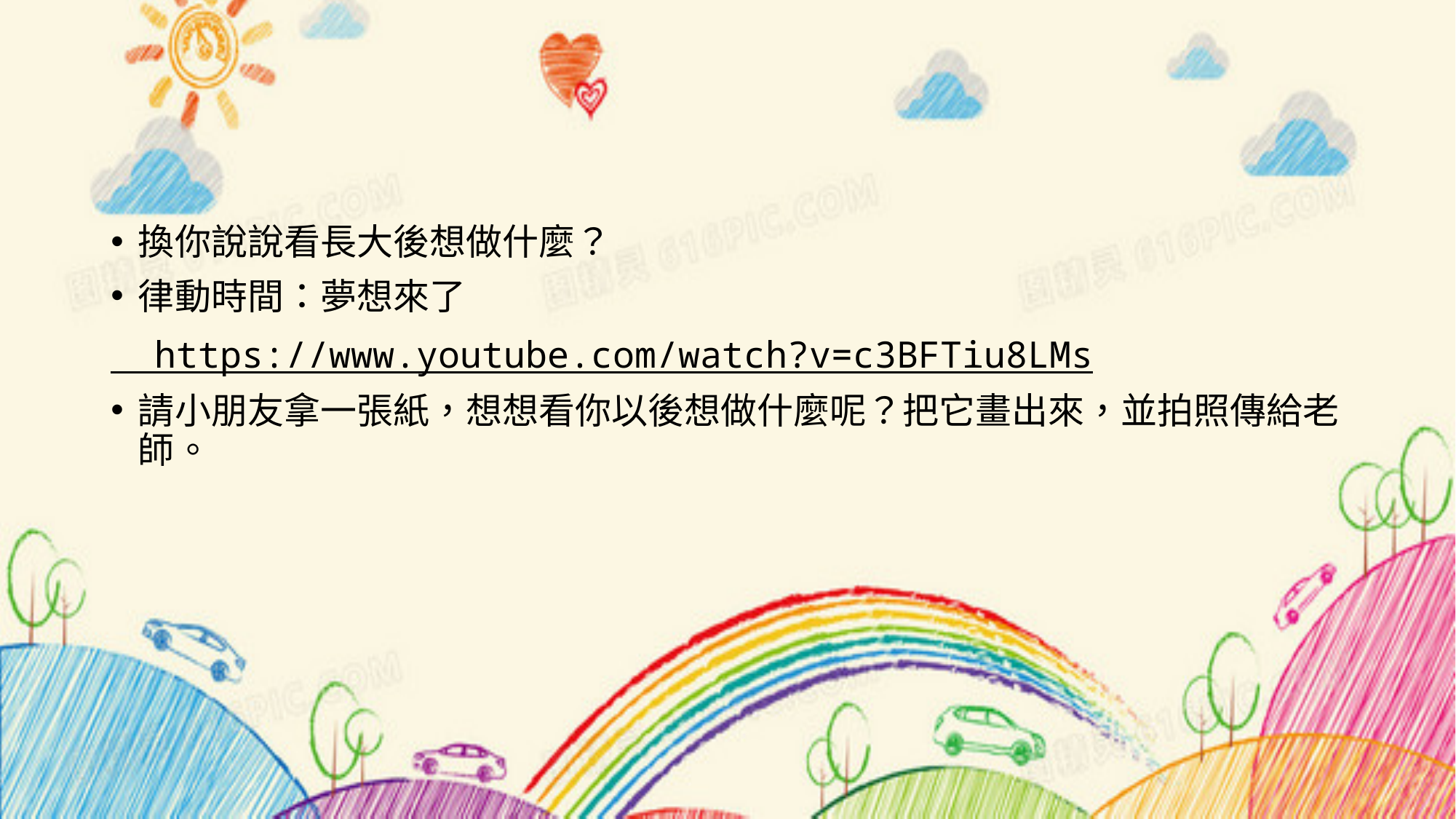

換你說說看長大後想做什麼？
律動時間：夢想來了
  https://www.youtube.com/watch?v=c3BFTiu8LMs
請小朋友拿一張紙，想想看你以後想做什麼呢？把它畫出來，並拍照傳給老師。